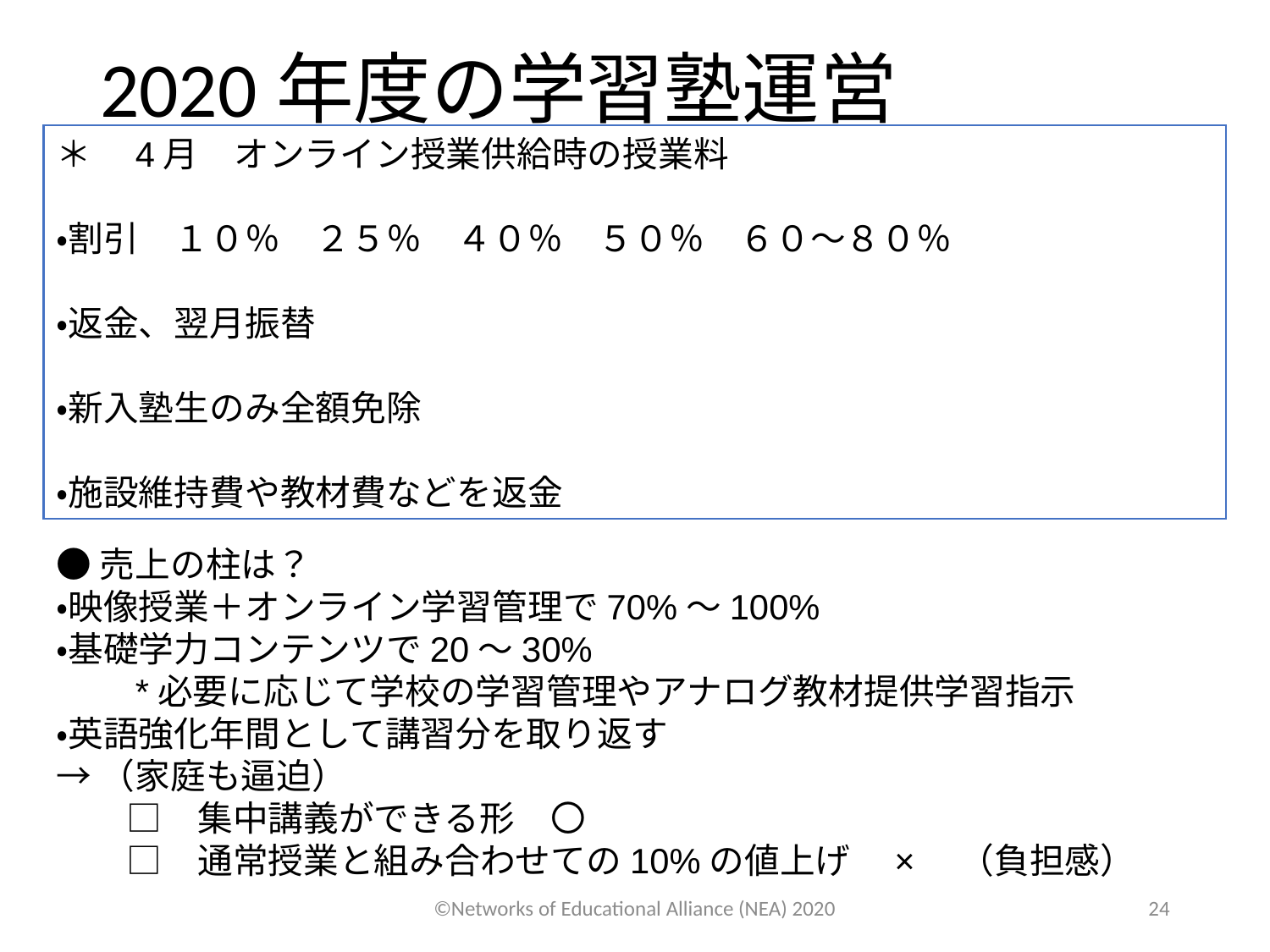

# 2020年度の学習塾運営
＊　4月　オンライン授業供給時の授業料

・割引　１０％　２５％　４０％　５０％　６０～８０％

・返金、翌月振替

・新入塾生のみ全額免除

・施設維持費や教材費などを返金
●売上の柱は？
・映像授業＋オンライン学習管理で70%～100%
・基礎学力コンテンツで20～30%
　　*必要に応じて学校の学習管理やアナログ教材提供学習指示
・英語強化年間として講習分を取り返す
→（家庭も逼迫）
　　□　集中講義ができる形　〇
　　□　通常授業と組み合わせての10%の値上げ　×　（負担感）

©Networks of Educational Alliance (NEA) 2020
24